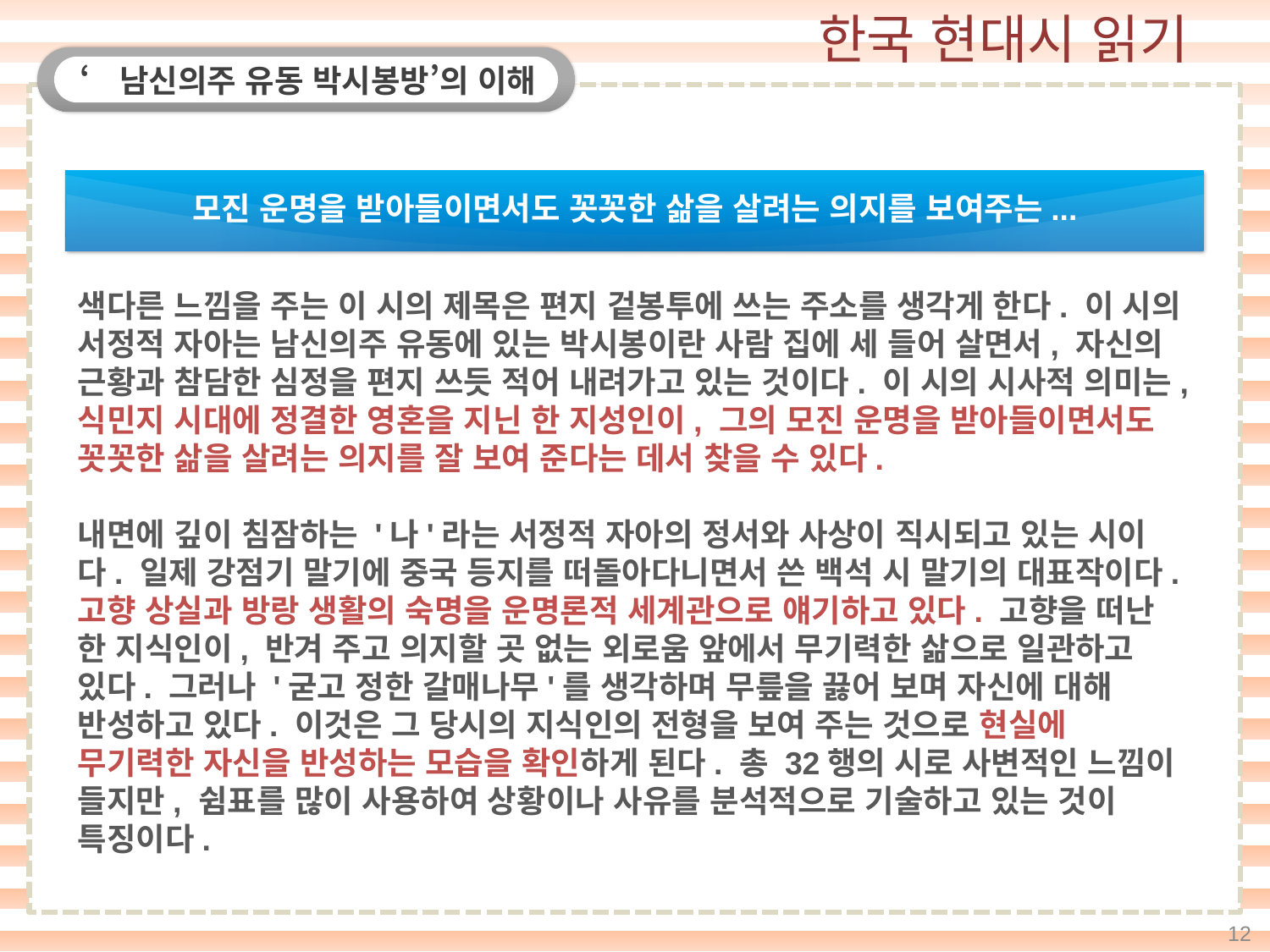

‘남신의주 유동 박시봉방’의 이해

모진 운명을 받아들이면서도 꼿꼿한 삶을 살려는 의지를 보여주는...
색다른 느낌을 주는 이 시의 제목은 편지 겉봉투에 쓰는 주소를 생각게 한다. 이 시의 서정적 자아는 남신의주 유동에 있는 박시봉이란 사람 집에 세 들어 살면서, 자신의 근황과 참담한 심정을 편지 쓰듯 적어 내려가고 있는 것이다. 이 시의 시사적 의미는, 식민지 시대에 정결한 영혼을 지닌 한 지성인이, 그의 모진 운명을 받아들이면서도 꼿꼿한 삶을 살려는 의지를 잘 보여 준다는 데서 찾을 수 있다.

내면에 깊이 침잠하는 '나'라는 서정적 자아의 정서와 사상이 직시되고 있는 시이다. 일제 강점기 말기에 중국 등지를 떠돌아다니면서 쓴 백석 시 말기의 대표작이다. 고향 상실과 방랑 생활의 숙명을 운명론적 세계관으로 얘기하고 있다. 고향을 떠난 한 지식인이, 반겨 주고 의지할 곳 없는 외로움 앞에서 무기력한 삶으로 일관하고 있다. 그러나 '굳고 정한 갈매나무'를 생각하며 무릎을 끓어 보며 자신에 대해 반성하고 있다. 이것은 그 당시의 지식인의 전형을 보여 주는 것으로 현실에 무기력한 자신을 반성하는 모습을 확인하게 된다. 총 32행의 시로 사변적인 느낌이 들지만, 쉼표를 많이 사용하여 상황이나 사유를 분석적으로 기술하고 있는 것이 특징이다.
12